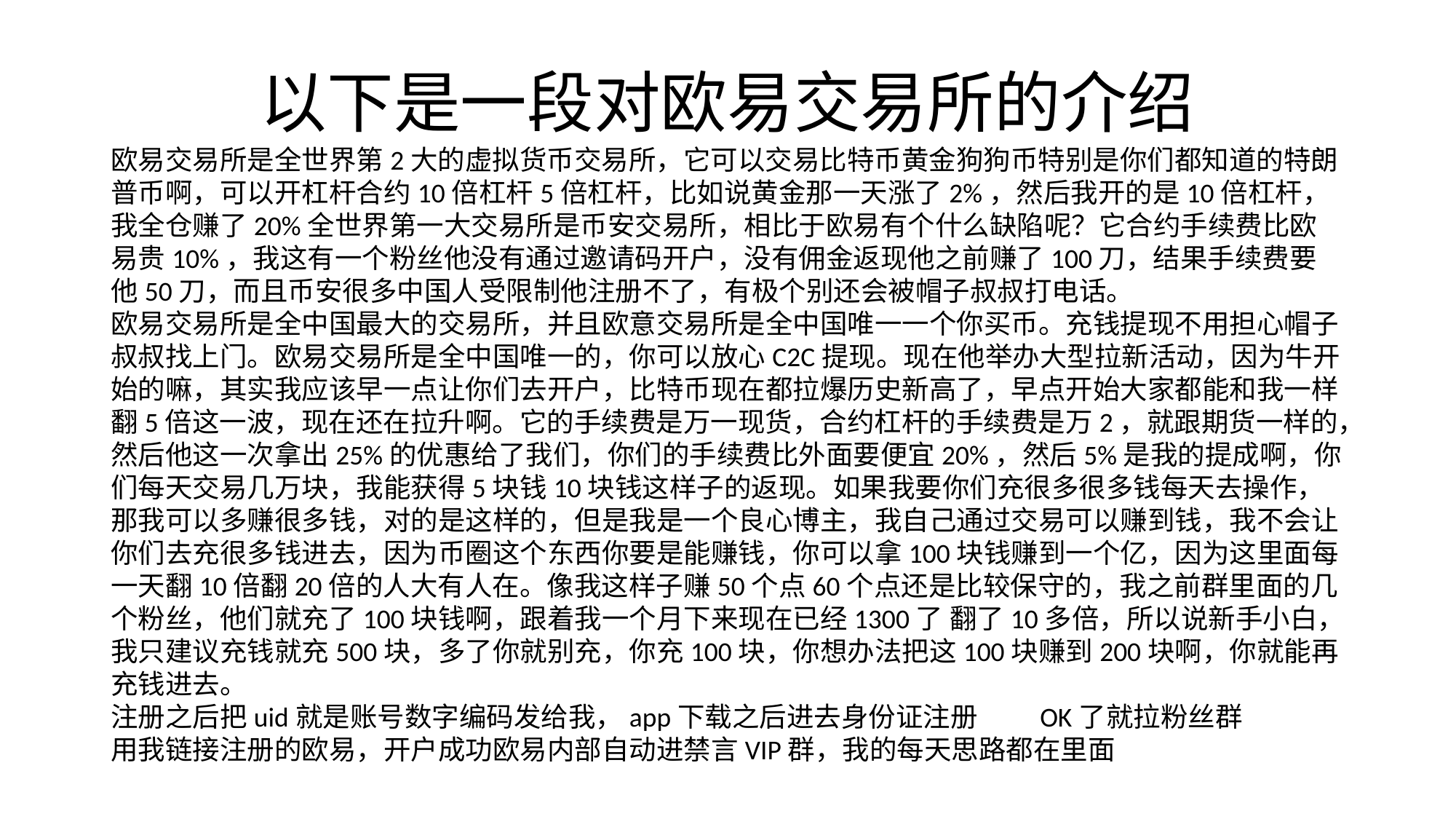

# 以下是一段对欧易交易所的介绍
欧易交易所是全世界第2大的虚拟货币交易所，它可以交易比特币黄金狗狗币特别是你们都知道的特朗普币啊，可以开杠杆合约10倍杠杆5倍杠杆，比如说黄金那一天涨了2%，然后我开的是10倍杠杆，我全仓赚了20%全世界第一大交易所是币安交易所，相比于欧易有个什么缺陷呢？它合约手续费比欧易贵10%，我这有一个粉丝他没有通过邀请码开户，没有佣金返现他之前赚了100刀，结果手续费要他50刀，而且币安很多中国人受限制他注册不了，有极个别还会被帽子叔叔打电话。
欧易交易所是全中国最大的交易所，并且欧意交易所是全中国唯一一个你买币。充钱提现不用担心帽子叔叔找上门。欧易交易所是全中国唯一的，你可以放心C2C提现。现在他举办大型拉新活动，因为牛开始的嘛，其实我应该早一点让你们去开户，比特币现在都拉爆历史新高了，早点开始大家都能和我一样翻5倍这一波，现在还在拉升啊。它的手续费是万一现货，合约杠杆的手续费是万2，就跟期货一样的，然后他这一次拿出25%的优惠给了我们，你们的手续费比外面要便宜20%，然后5%是我的提成啊，你们每天交易几万块，我能获得5块钱10块钱这样子的返现。如果我要你们充很多很多钱每天去操作，那我可以多赚很多钱，对的是这样的，但是我是一个良心博主，我自己通过交易可以赚到钱，我不会让你们去充很多钱进去，因为币圈这个东西你要是能赚钱，你可以拿100块钱赚到一个亿，因为这里面每一天翻10倍翻20倍的人大有人在。像我这样子赚50个点60个点还是比较保守的，我之前群里面的几个粉丝，他们就充了100块钱啊，跟着我一个月下来现在已经1300了 翻了10多倍，所以说新手小白，我只建议充钱就充500块，多了你就别充，你充100块，你想办法把这100块赚到200块啊，你就能再充钱进去。
注册之后把uid就是账号数字编码发给我，app下载之后进去身份证注册         OK了就拉粉丝群
用我链接注册的欧易，开户成功欧易内部自动进禁言VIP群，我的每天思路都在里面